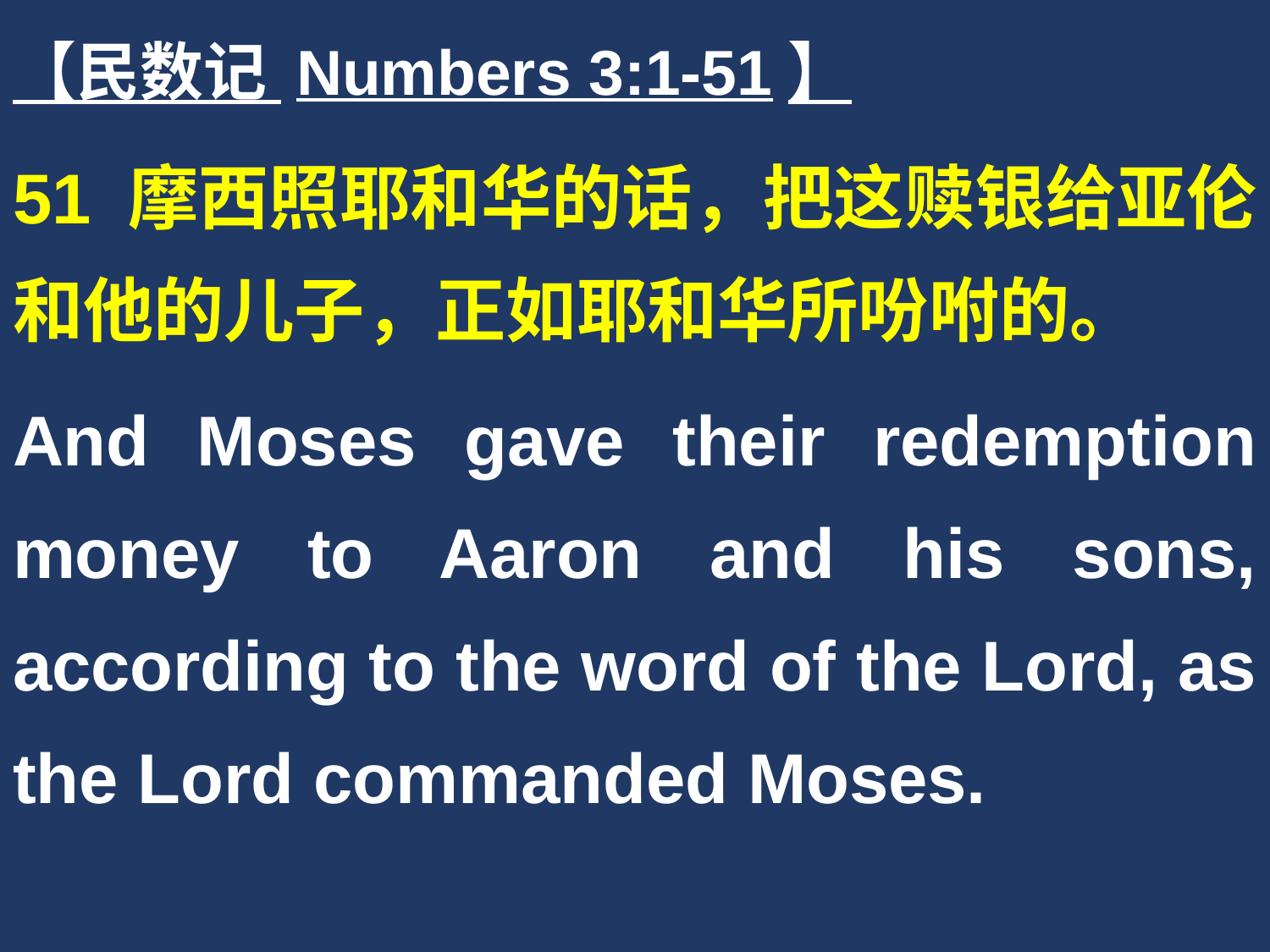

【民数记 Numbers 3:1-51】
51 摩西照耶和华的话，把这赎银给亚伦和他的儿子，正如耶和华所吩咐的。
And Moses gave their redemption money to Aaron and his sons, according to the word of the Lord, as the Lord commanded Moses.